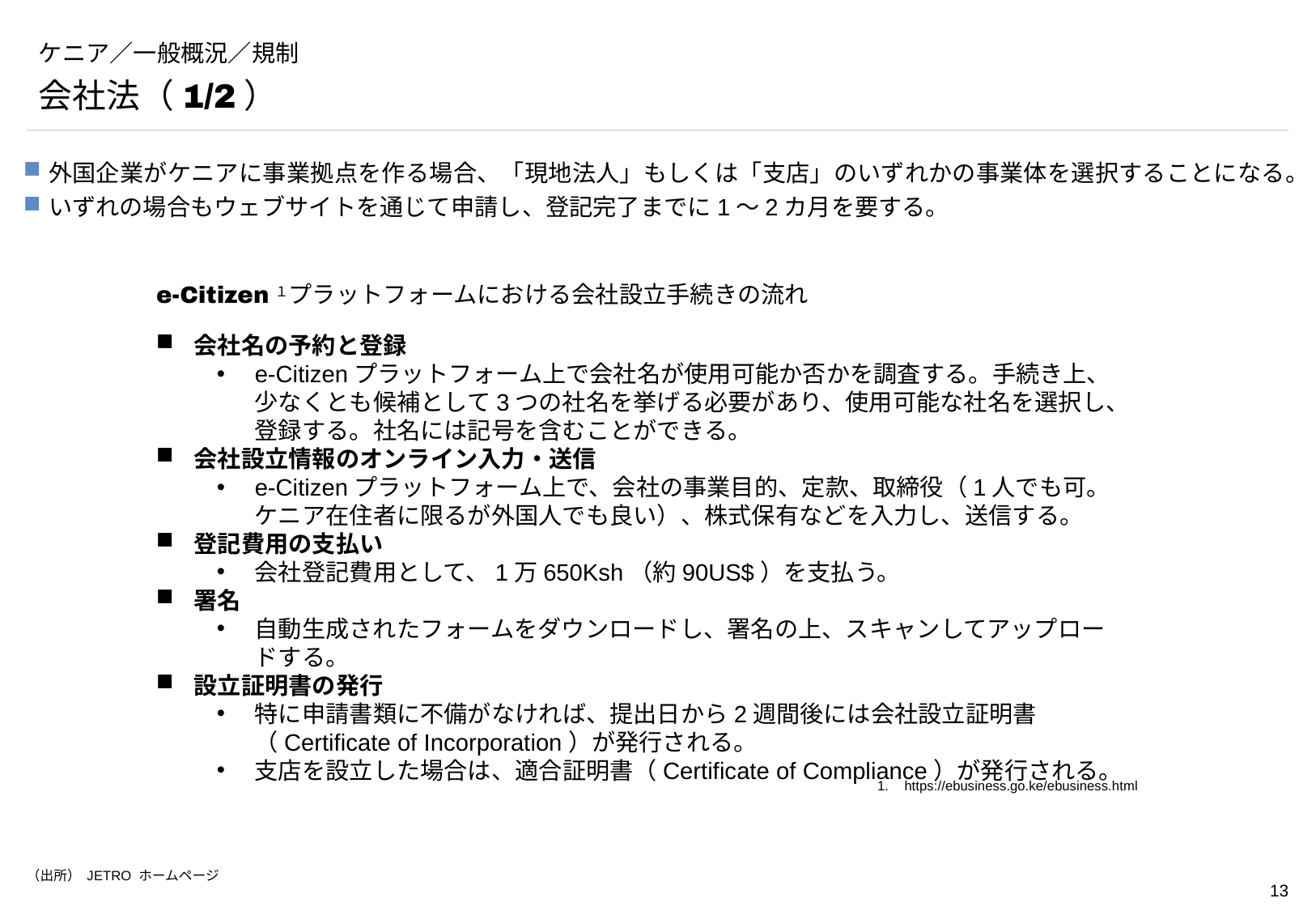

# ケニア／一般概況／規制
会社法（1/2）
外国企業がケニアに事業拠点を作る場合、「現地法人」もしくは「支店」のいずれかの事業体を選択することになる。
いずれの場合もウェブサイトを通じて申請し、登記完了までに1～2カ月を要する。
e-Citizen１プラットフォームにおける会社設立手続きの流れ
会社名の予約と登録
e-Citizenプラットフォーム上で会社名が使用可能か否かを調査する。手続き上、少なくとも候補として3つの社名を挙げる必要があり、使用可能な社名を選択し、登録する。社名には記号を含むことができる。
会社設立情報のオンライン入力・送信
e-Citizenプラットフォーム上で、会社の事業目的、定款、取締役（1人でも可。ケニア在住者に限るが外国人でも良い）、株式保有などを入力し、送信する。
登記費用の支払い
会社登記費用として、1万650Ksh（約90US$）を支払う。
署名
自動生成されたフォームをダウンロードし、署名の上、スキャンしてアップロードする。
設立証明書の発行
特に申請書類に不備がなければ、提出日から2週間後には会社設立証明書（Certificate of Incorporation）が発行される。
支店を設立した場合は、適合証明書（Certificate of Compliance）が発行される。
1.	https://ebusiness.go.ke/ebusiness.html
（出所） JETRO ホームページ